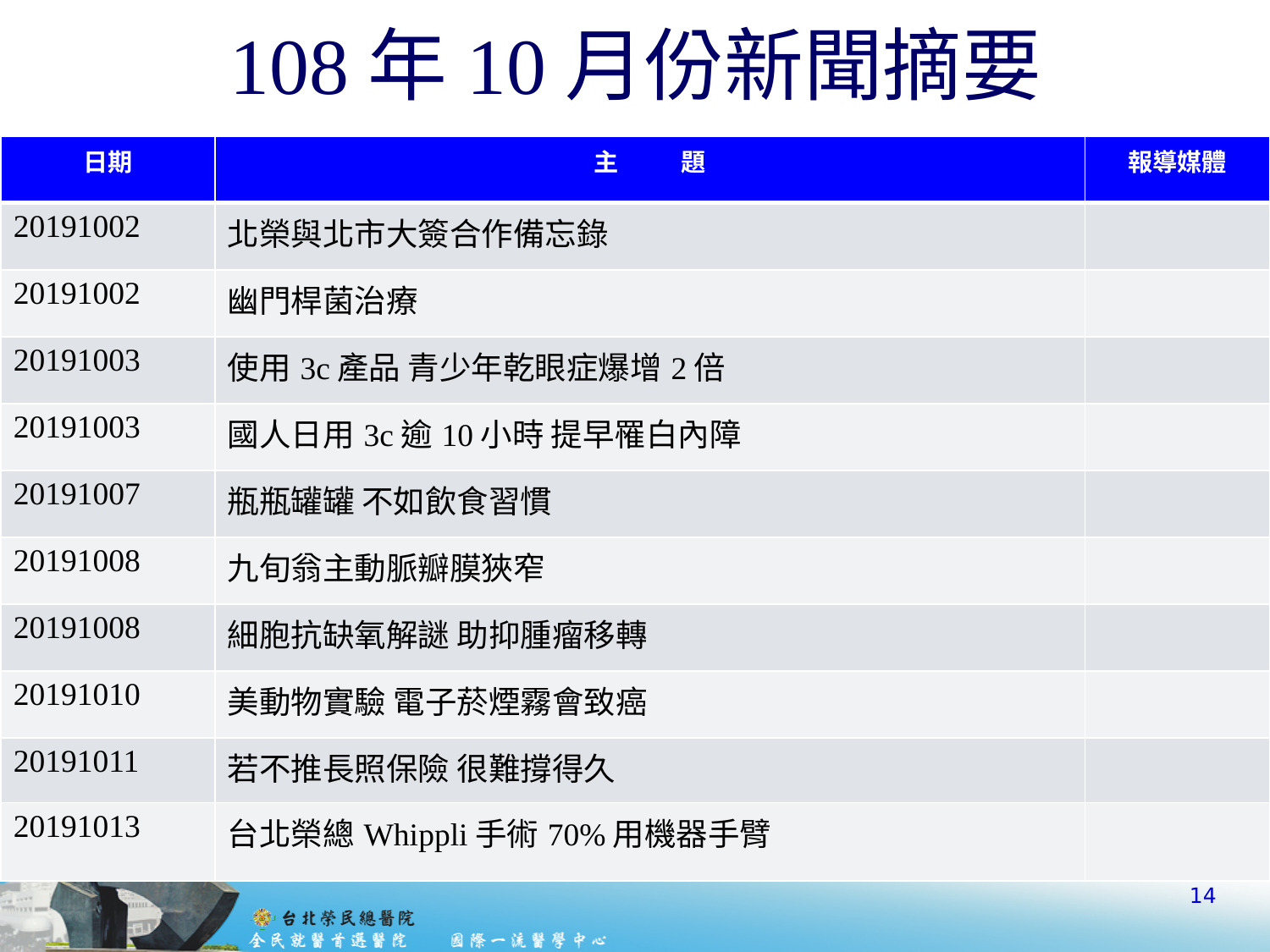

# 108年10月份新聞摘要
| 日期 | 主 題 | 報導媒體 |
| --- | --- | --- |
| 20191002 | 北榮與北市大簽合作備忘錄 |  |
| 20191002 | 幽門桿菌治療 |  |
| 20191003 | 使用3c產品 青少年乾眼症爆增2倍 |  |
| 20191003 | 國人日用3c逾10小時 提早罹白內障 |  |
| 20191007 | 瓶瓶罐罐 不如飲食習慣 |  |
| 20191008 | 九旬翁主動脈瓣膜狹窄 |  |
| 20191008 | 細胞抗缺氧解謎 助抑腫瘤移轉 |  |
| 20191010 | 美動物實驗 電子菸煙霧會致癌 |  |
| 20191011 | 若不推長照保險 很難撐得久 |  |
| 20191013 | 台北榮總Whippli手術70%用機器手臂 |  |
14